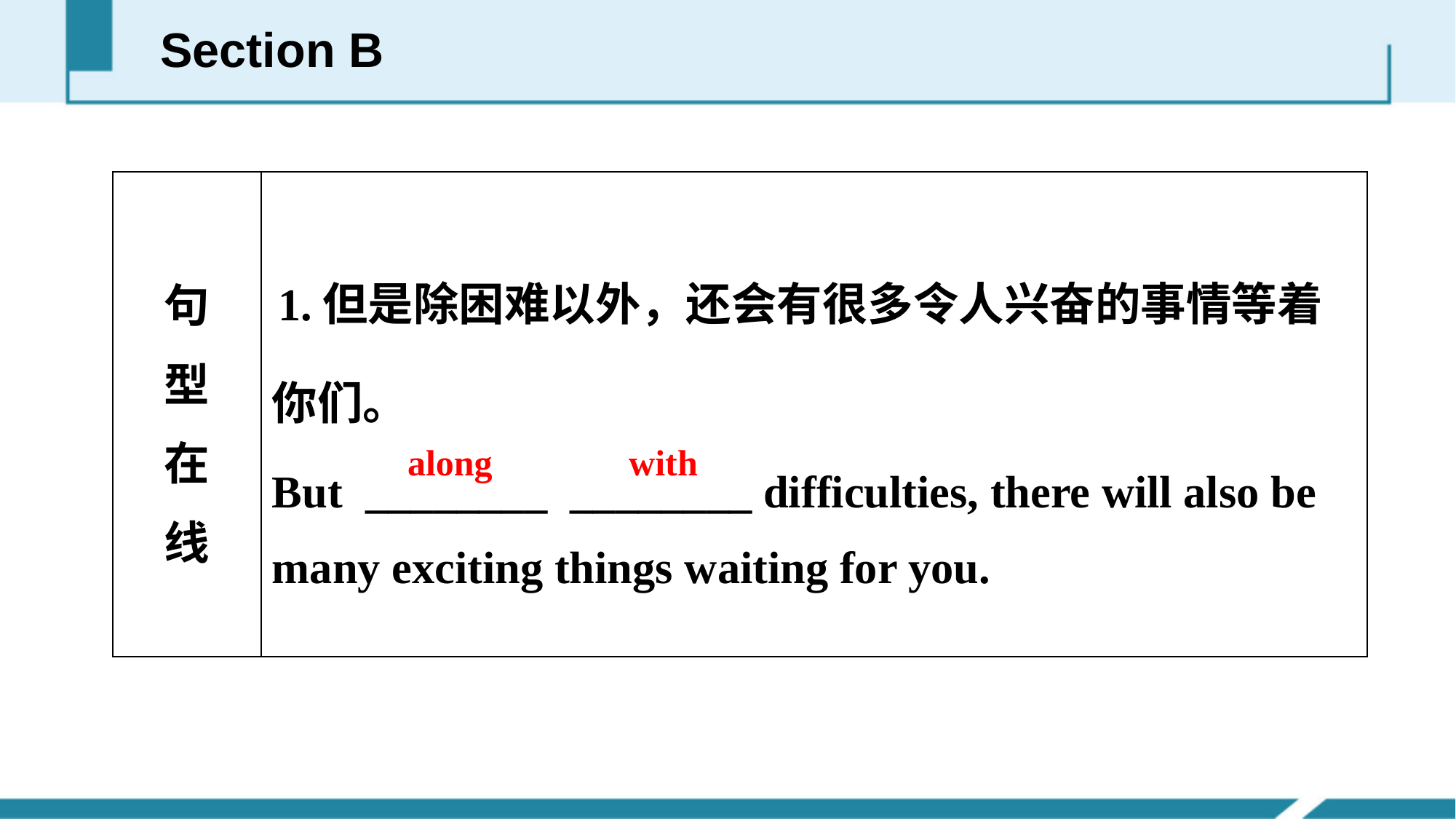

Section B
| 句 型 在 线 | 1.但是除困难以外，还会有很多令人兴奋的事情等着你们。 But \_\_\_\_\_\_\_\_ \_\_\_\_\_\_\_\_ difficulties, there will also be many exciting things waiting for you. |
| --- | --- |
along               with